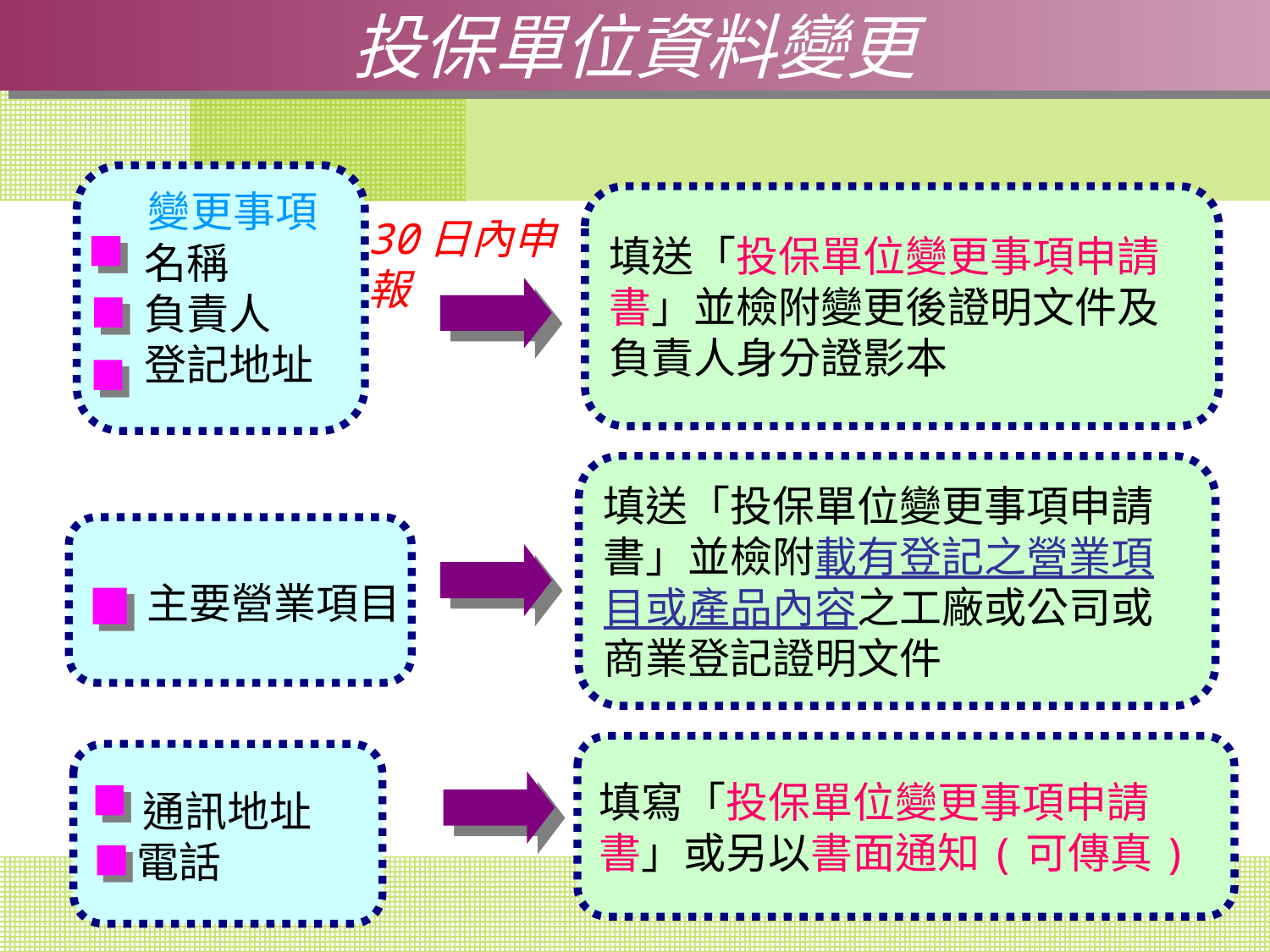

投保單位資料變更
　變更事項
　名稱
　負責人
　登記地址

填送「投保單位變更事項申請書」並檢附變更後證明文件及負責人身分證影本
30日內申報

填送「投保單位變更事項申請書」並檢附載有登記之營業項目或產品內容之工廠或公司或商業登記證明文件

     主要營業項目

填寫「投保單位變更事項申請書」或另以書面通知(可傳真)

    通訊地址
　電話

29